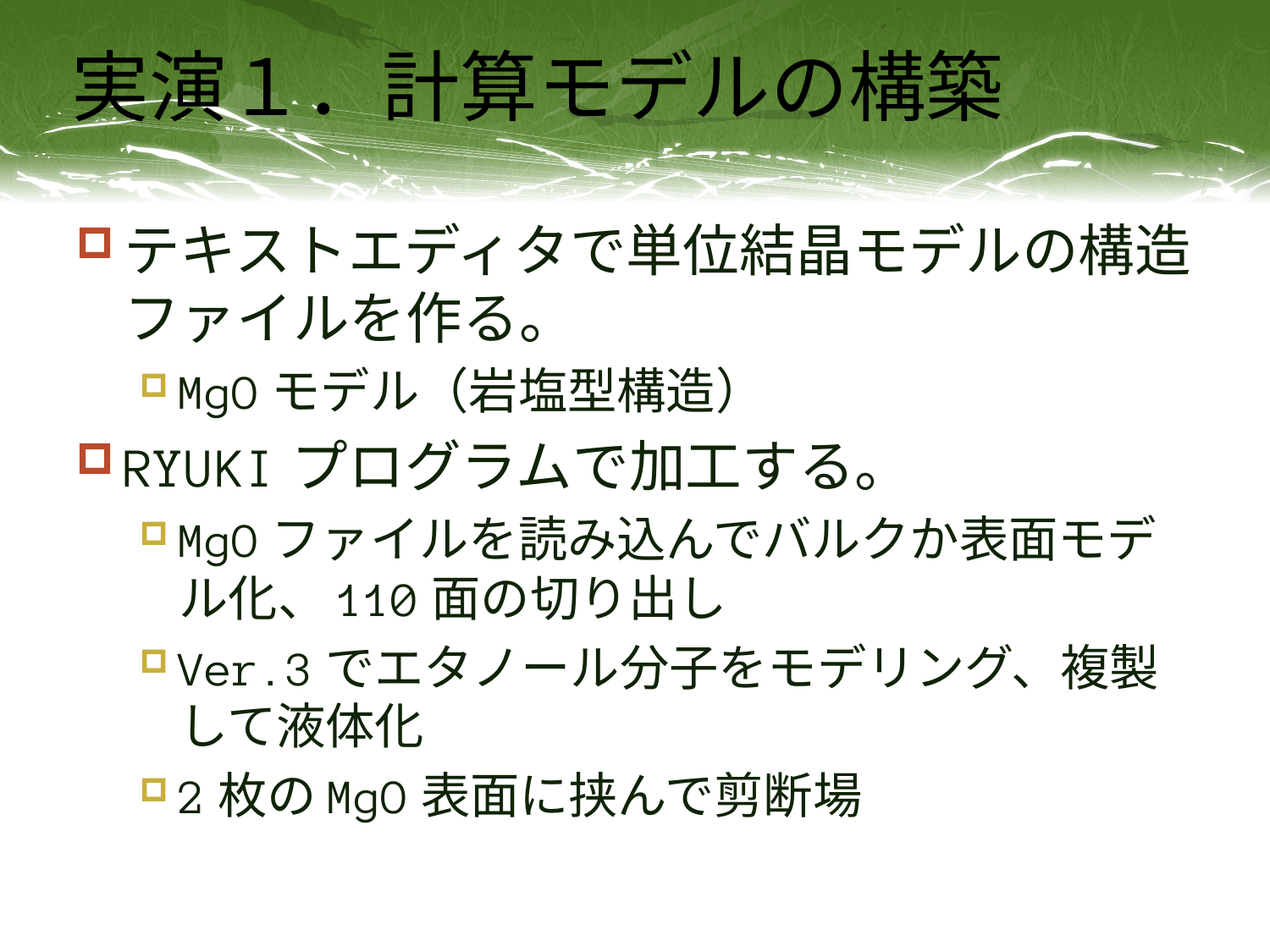

# 実演１．計算モデルの構築
テキストエディタで単位結晶モデルの構造ファイルを作る。
MgOモデル（岩塩型構造）
RYUKIプログラムで加工する。
MgOファイルを読み込んでバルクか表面モデル化、110面の切り出し
Ver.3でエタノール分子をモデリング、複製して液体化
2枚のMgO表面に挟んで剪断場